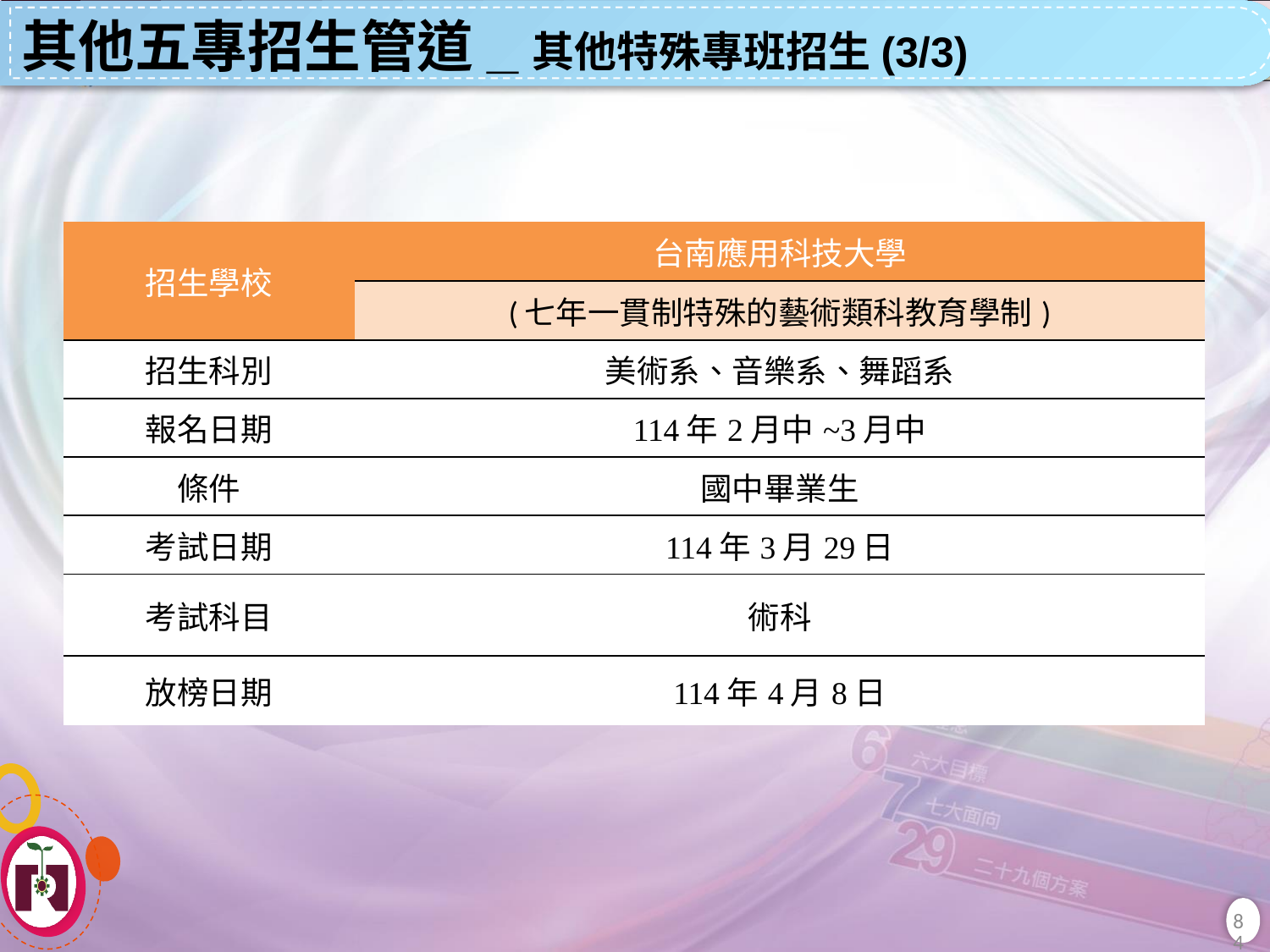

其他五專招生管道_其他特殊專班招生(3/3)

| 招生學校 | 台南應用科技大學 |
| --- | --- |
|  | (七年一貫制特殊的藝術類科教育學制) |
| 招生科別 | 美術系、音樂系、舞蹈系 |
| 報名日期 | 114年2月中~3月中 |
| 條件 | 國中畢業生 |
| 考試日期 | 114年3月29日 |
| 考試科目 | 術科 |
| 放榜日期 | 114年4月8日 |